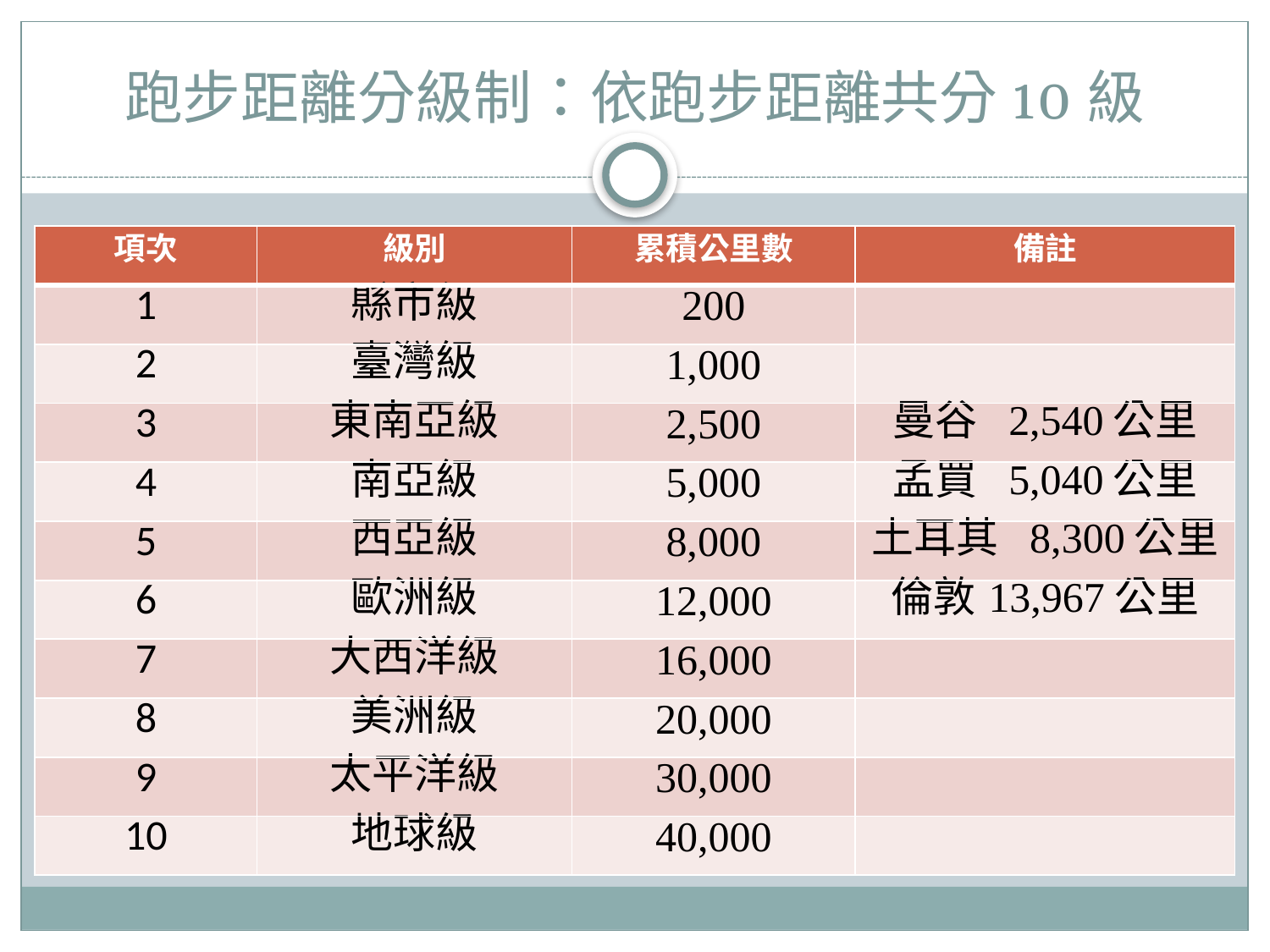

# 跑步距離分級制：依跑步距離共分10級
| 項次 | 級別 | 累積公里數 | 備註 |
| --- | --- | --- | --- |
| 1 | 縣市級 | 200 |  |
| 2 | 臺灣級 | 1,000 |  |
| 3 | 東南亞級 | 2,500 | 曼谷 2,540公里 |
| 4 | 南亞級 | 5,000 | 孟買 5,040公里 |
| 5 | 西亞級 | 8,000 | 土耳其 8,300公里 |
| 6 | 歐洲級 | 12,000 | 倫敦13,967公里 |
| 7 | 大西洋級 | 16,000 |  |
| 8 | 美洲級 | 20,000 |  |
| 9 | 太平洋級 | 30,000 |  |
| 10 | 地球級 | 40,000 |  |